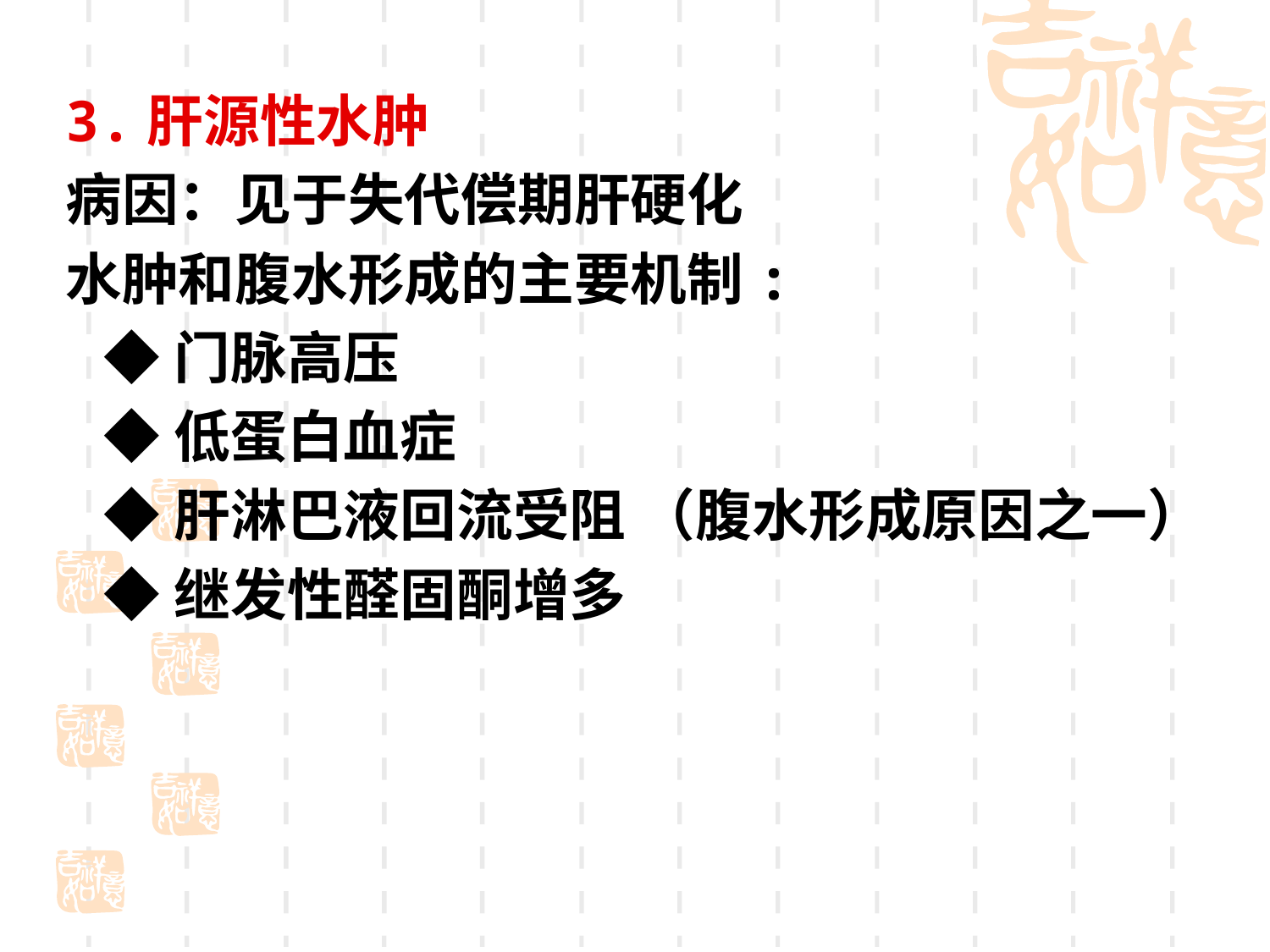

3.肝源性水肿
病因：见于失代偿期肝硬化
水肿和腹水形成的主要机制:
   ◆门脉高压
   ◆低蛋白血症
   ◆肝淋巴液回流受阻 （腹水形成原因之一）
   ◆继发性醛固酮增多
#